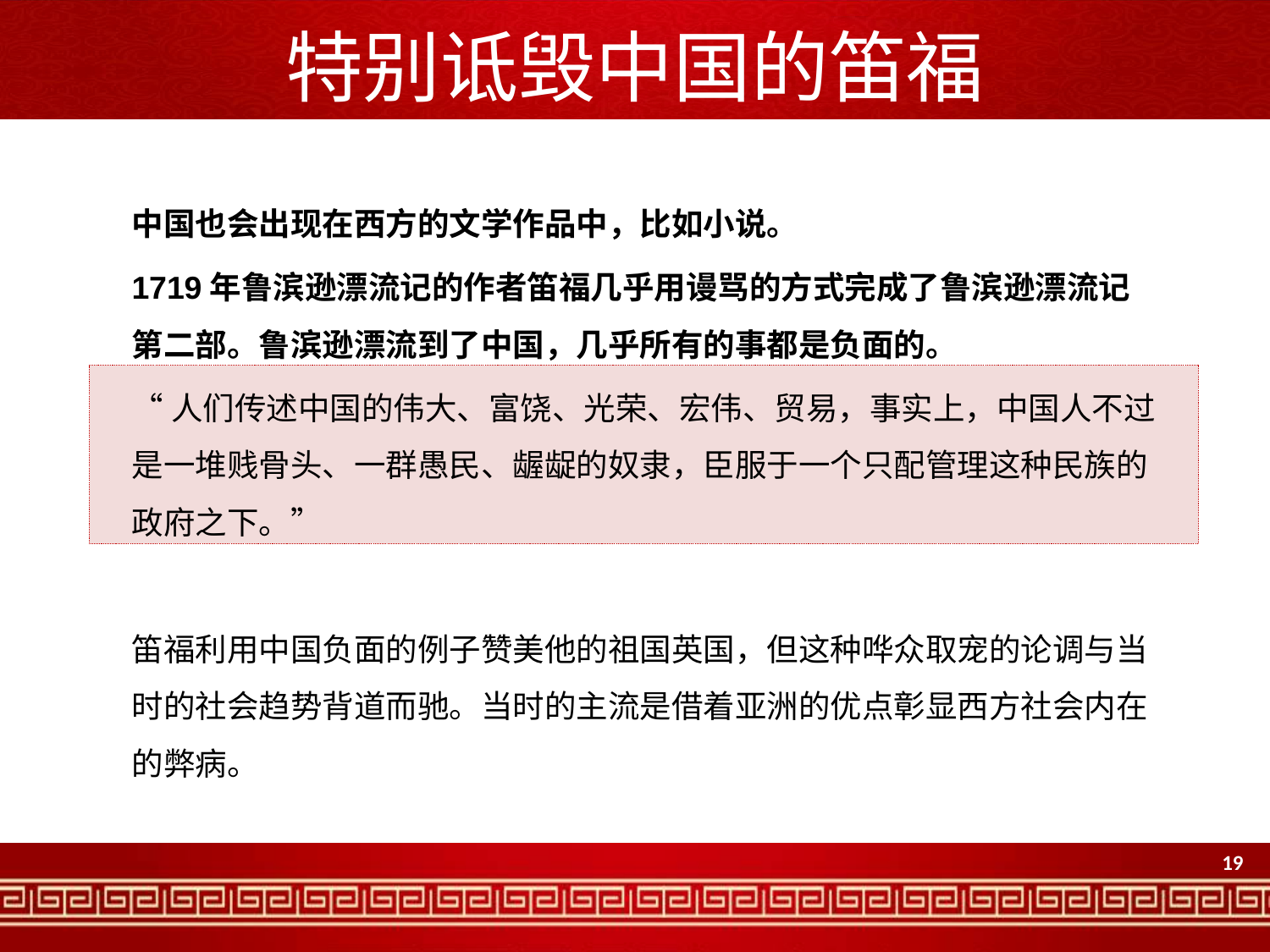

# 特别诋毁中国的笛福
中国也会出现在西方的文学作品中，比如小说。
1719年鲁滨逊漂流记的作者笛福几乎用谩骂的方式完成了鲁滨逊漂流记第二部。鲁滨逊漂流到了中国，几乎所有的事都是负面的。
“人们传述中国的伟大、富饶、光荣、宏伟、贸易，事实上，中国人不过是一堆贱骨头、一群愚民、龌龊的奴隶，臣服于一个只配管理这种民族的政府之下。”

笛福利用中国负面的例子赞美他的祖国英国，但这种哗众取宠的论调与当时的社会趋势背道而驰。当时的主流是借着亚洲的优点彰显西方社会内在的弊病。